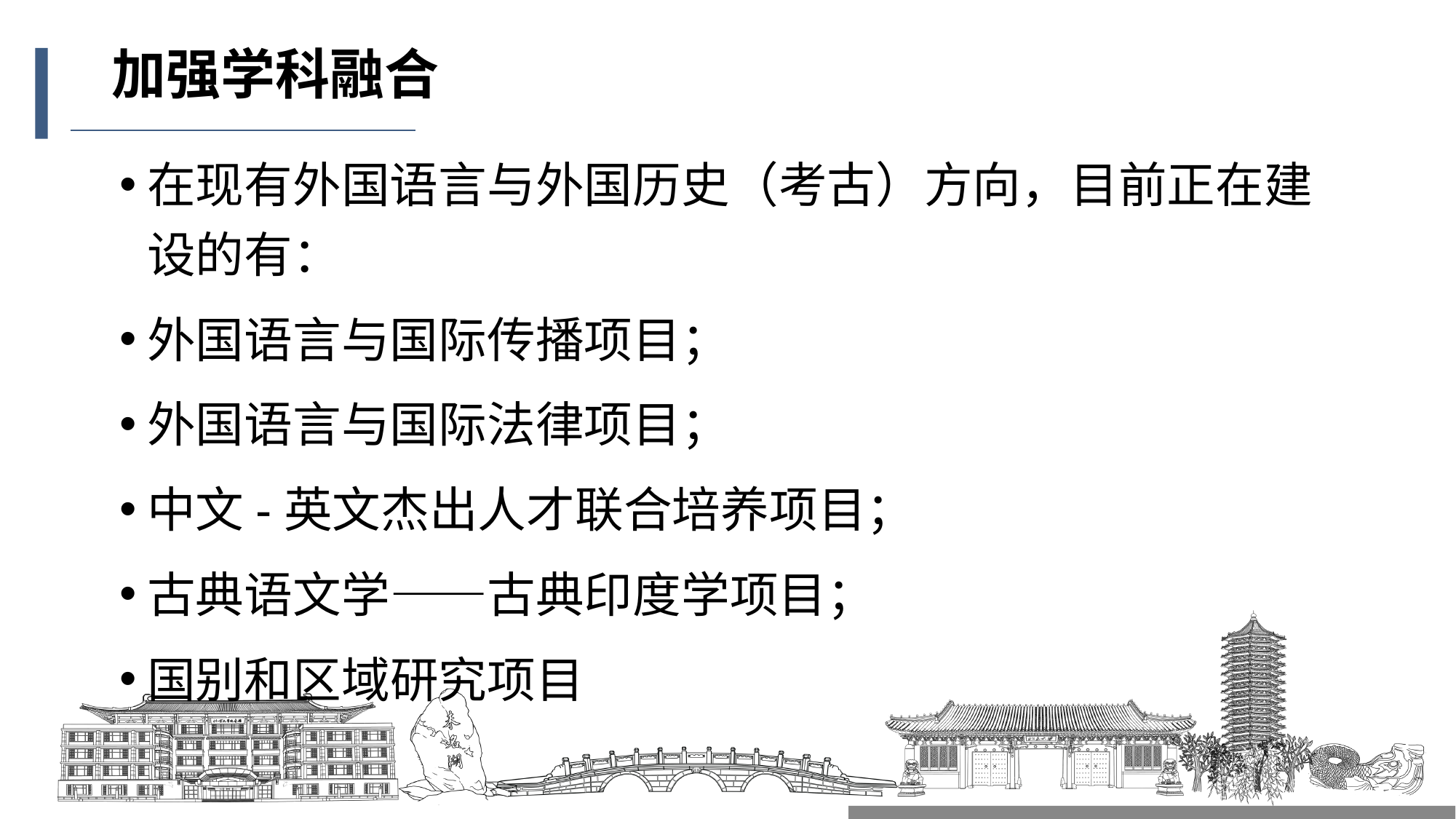

# 加强学科融合
在现有外国语言与外国历史（考古）方向，目前正在建设的有：
外国语言与国际传播项目；
外国语言与国际法律项目；
中文-英文杰出人才联合培养项目；
古典语文学——古典印度学项目；
国别和区域研究项目